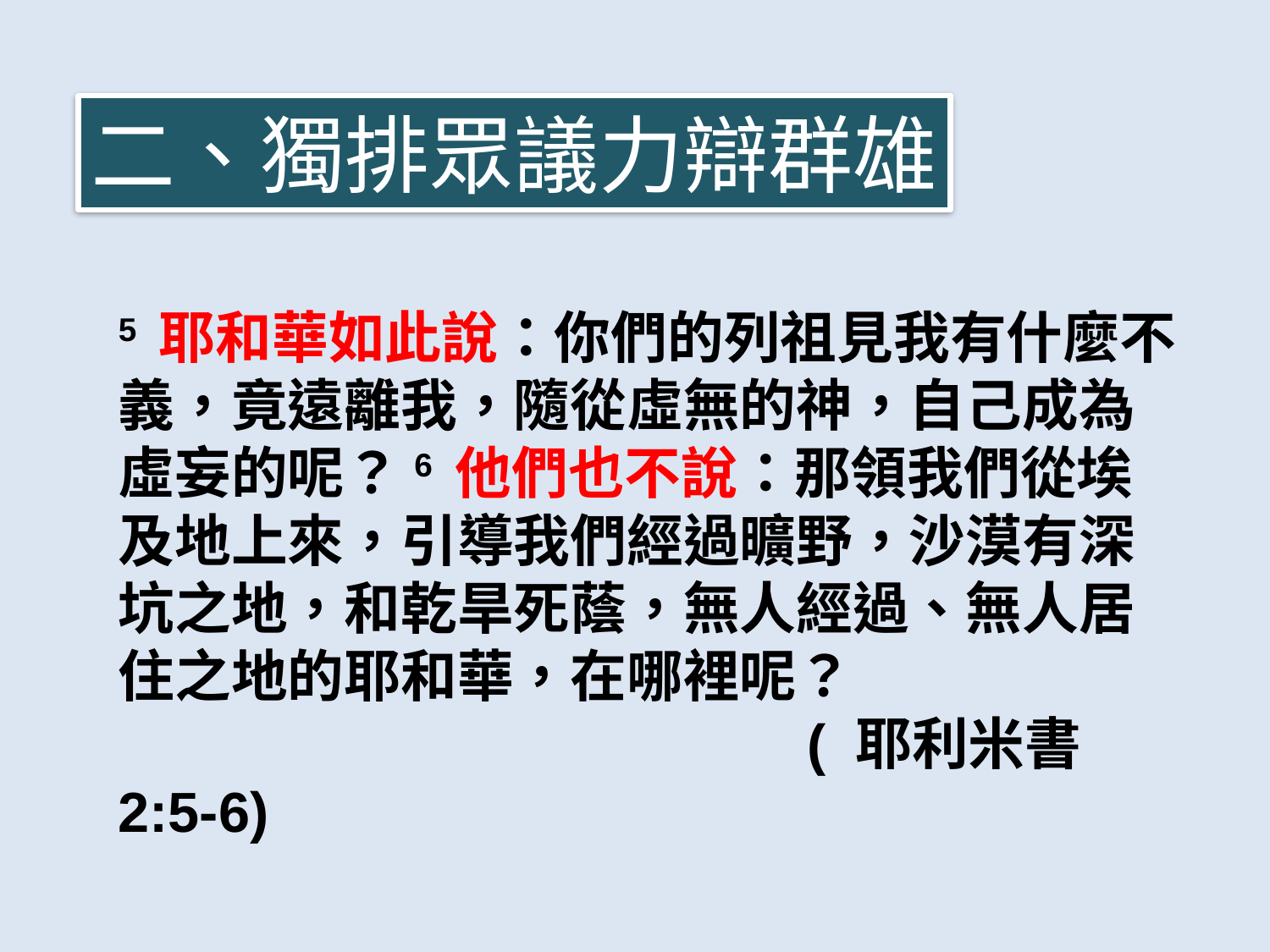

二、獨排眾議力辯群雄
5 耶和華如此說：你們的列祖見我有什麼不義，竟遠離我，隨從虛無的神，自己成為虛妄的呢？6 他們也不說：那領我們從埃及地上來，引導我們經過曠野，沙漠有深坑之地，和乾旱死蔭，無人經過、無人居住之地的耶和華，在哪裡呢？
                                            ( 耶利米書2:5-6)